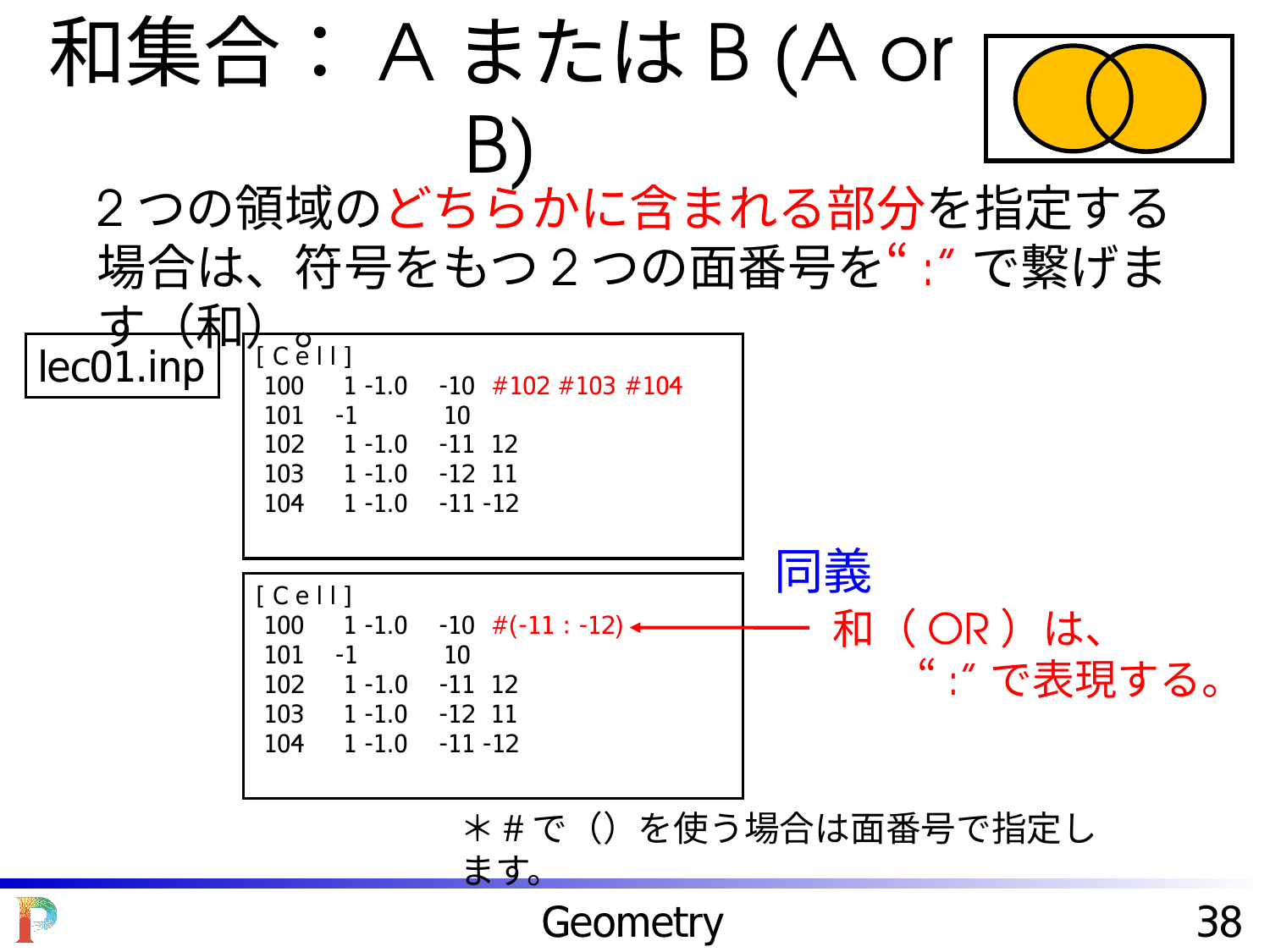

和集合：AまたはB (A or B)
2つの領域のどちらかに含まれる部分を指定する場合は、符号をもつ2つの面番号を“:”で繋げます（和）。
lec01.inp
[ C e l l ]
 100     1 -1.0    -10  #102 #103 #104
 101    -1           10
 102     1 -1.0    -11  12
 103     1 -1.0    -12  11
 104     1 -1.0    -11 -12
同義
[ C e l l ]
 100     1 -1.0    -10  #(-11 : -12)
 101    -1           10
 102     1 -1.0    -11  12
 103     1 -1.0    -12  11
 104     1 -1.0    -11 -12
和（OR）は、
　　“:”で表現する。

＊#で（）を使う場合は面番号で指定します。
Geometry